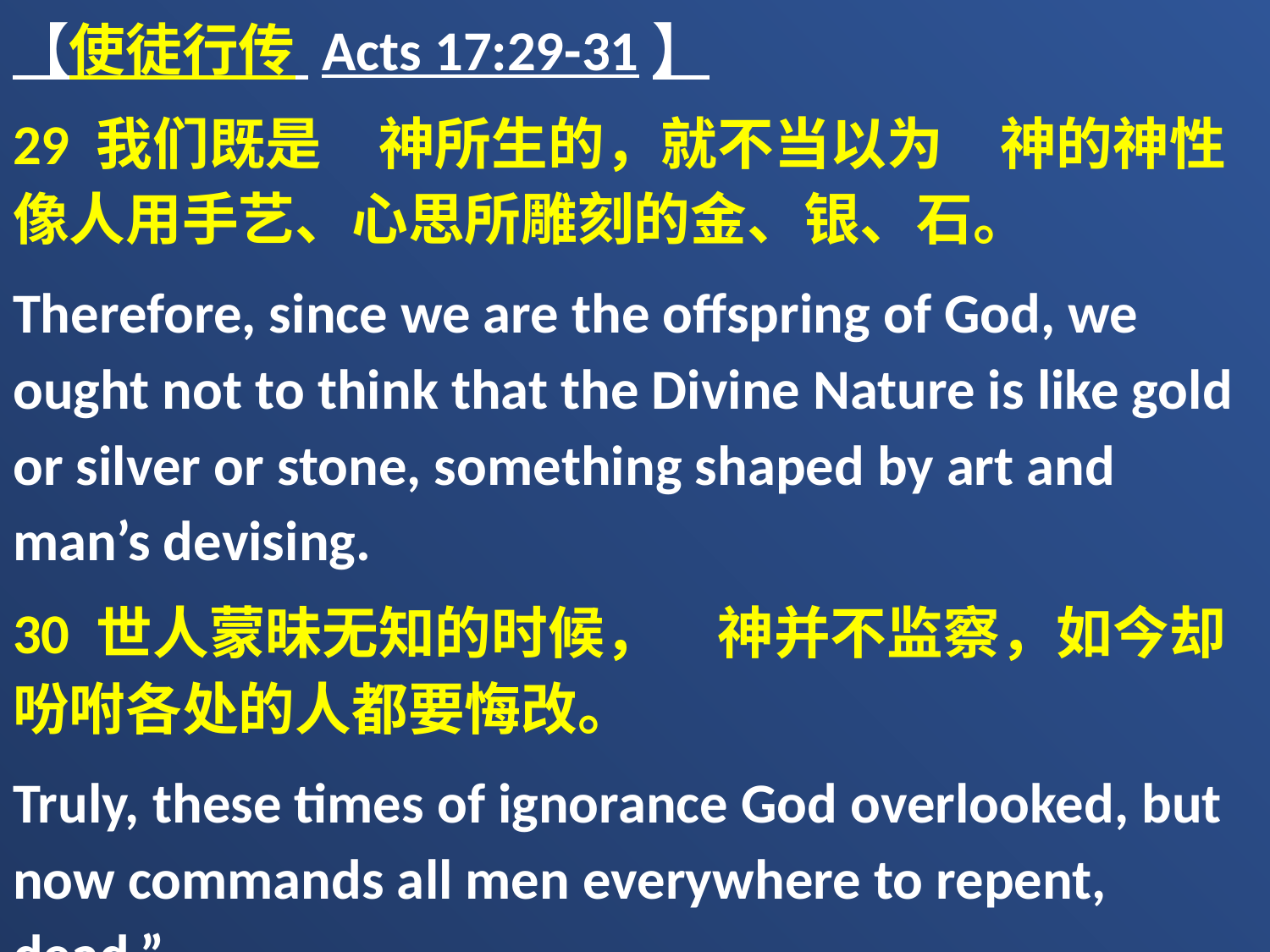

【使徒行传 Acts 17:29-31】
29 我们既是　神所生的，就不当以为　神的神性像人用手艺、心思所雕刻的金、银、石。
Therefore, since we are the offspring of God, we ought not to think that the Divine Nature is like gold or silver or stone, something shaped by art and man’s devising.
30 世人蒙昧无知的时候，　神并不监察，如今却吩咐各处的人都要悔改。
Truly, these times of ignorance God overlooked, but now commands all men everywhere to repent, dead.”